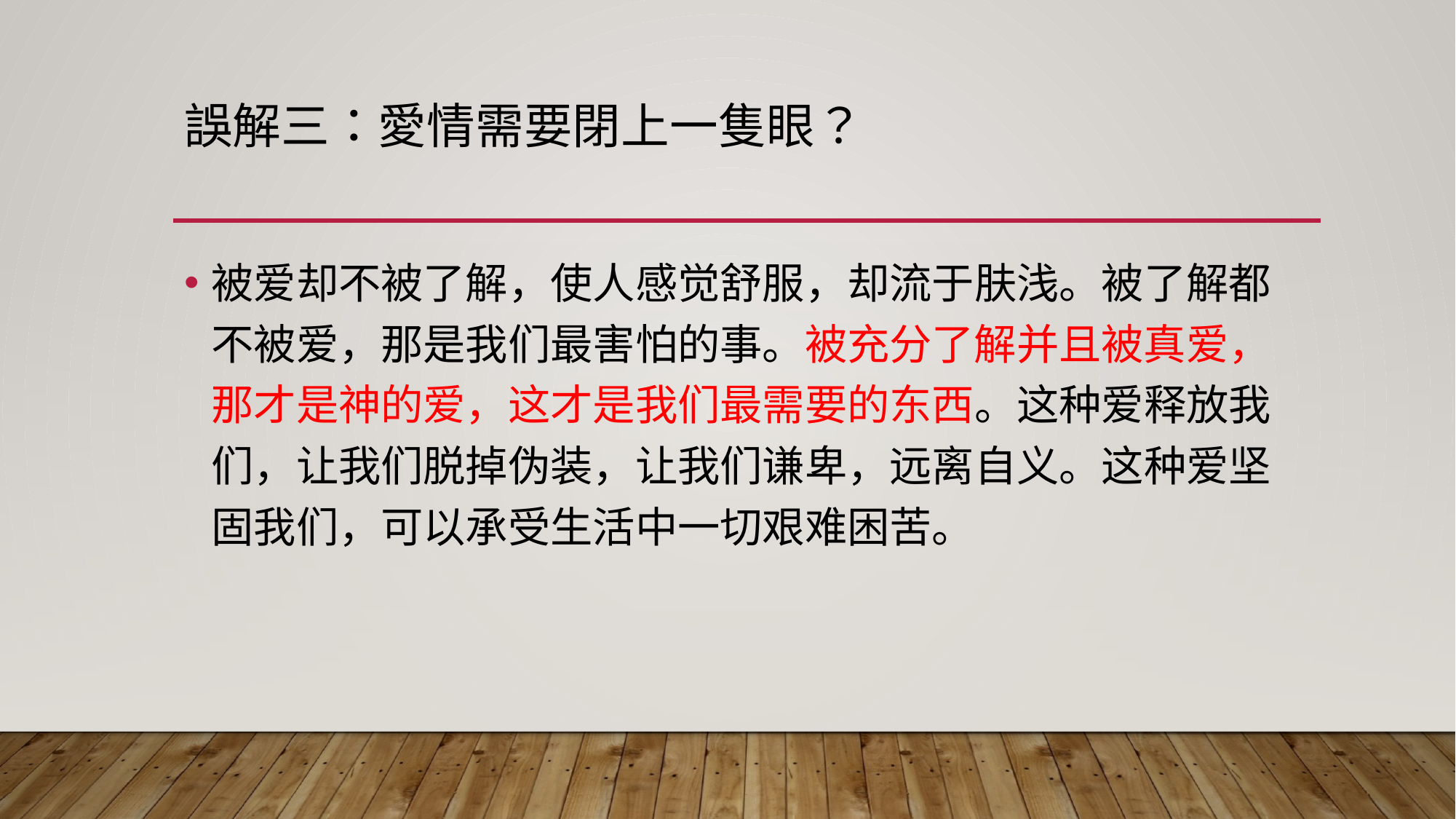

# 誤解三：愛情需要閉上一隻眼？
被爱却不被了解，使人感觉舒服，却流于肤浅。被了解都不被爱，那是我们最害怕的事。被充分了解并且被真爱，那才是神的爱，这才是我们最需要的东西。这种爱释放我们，让我们脱掉伪装，让我们谦卑，远离自义。这种爱坚固我们，可以承受生活中一切艰难困苦。